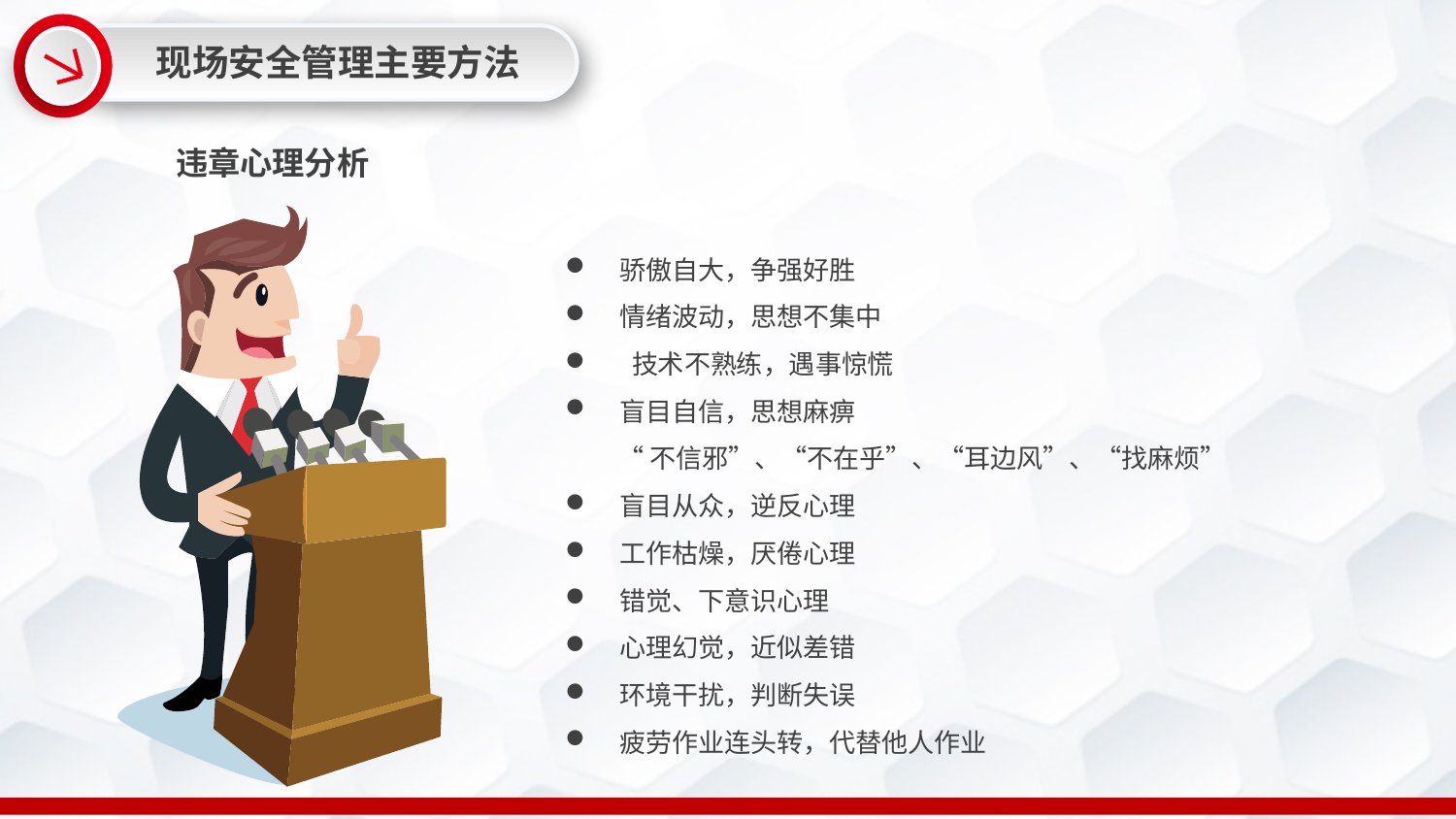

现场安全管理主要方法
违章心理分析

骄傲自大，争强好胜
情绪波动，思想不集中
 技术不熟练，遇事惊慌
盲目自信，思想麻痹
         “不信邪”、“不在乎”、“耳边风”、“找麻烦”
盲目从众，逆反心理
工作枯燥，厌倦心理
错觉、下意识心理
心理幻觉，近似差错
环境干扰，判断失误
疲劳作业连头转，代替他人作业